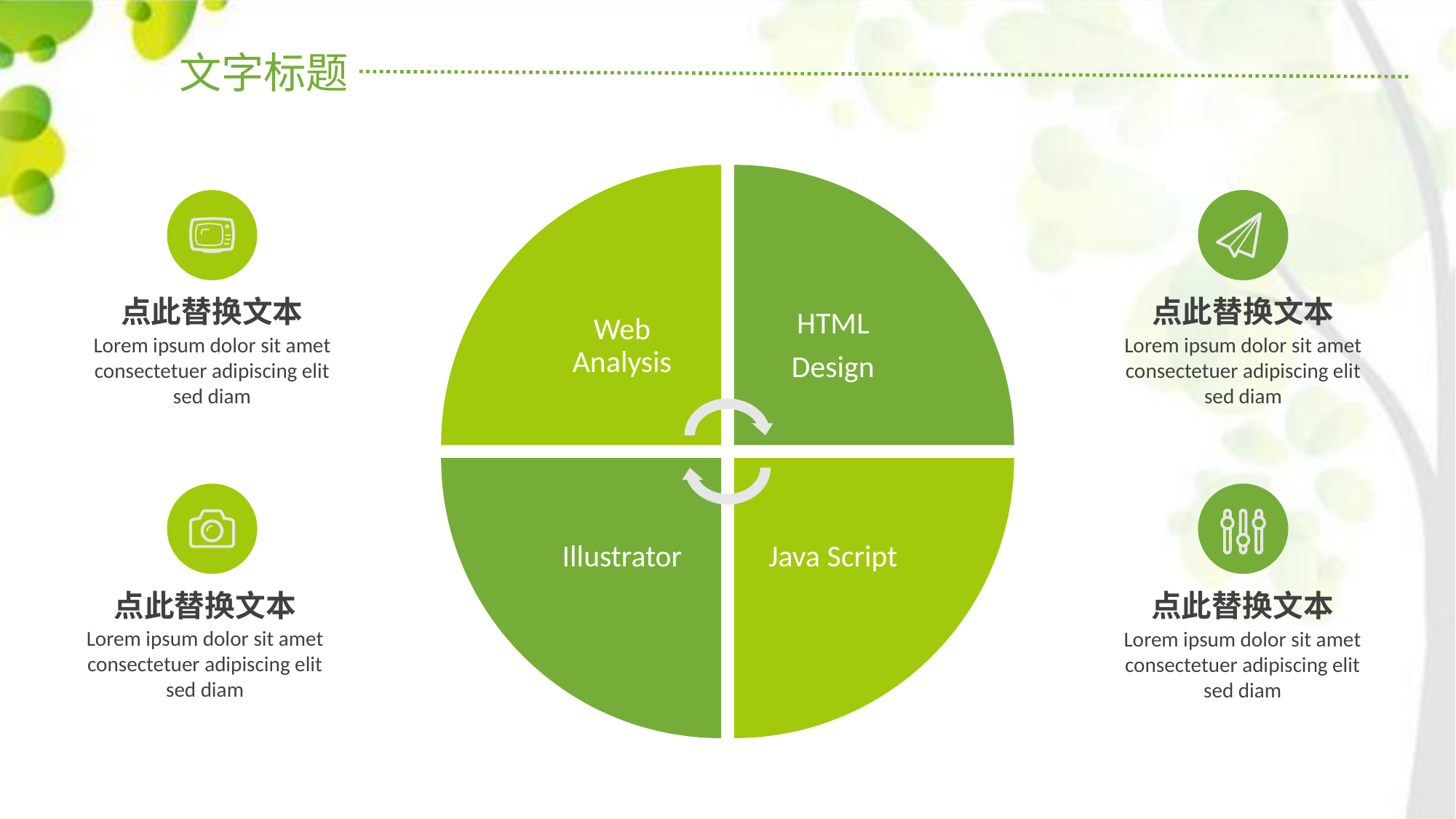

文字标题
Web Analysis
HTML
Design

Java Script
Illustrator

点此替换文本
Lorem ipsum dolor sit amet
consectetuer adipiscing elit
 sed diam
点此替换文本
Lorem ipsum dolor sit amet
consectetuer adipiscing elit
 sed diam

点此替换文本
Lorem ipsum dolor sit amet
consectetuer adipiscing elit
 sed diam
点此替换文本
Lorem ipsum dolor sit amet
consectetuer adipiscing elit
 sed diam